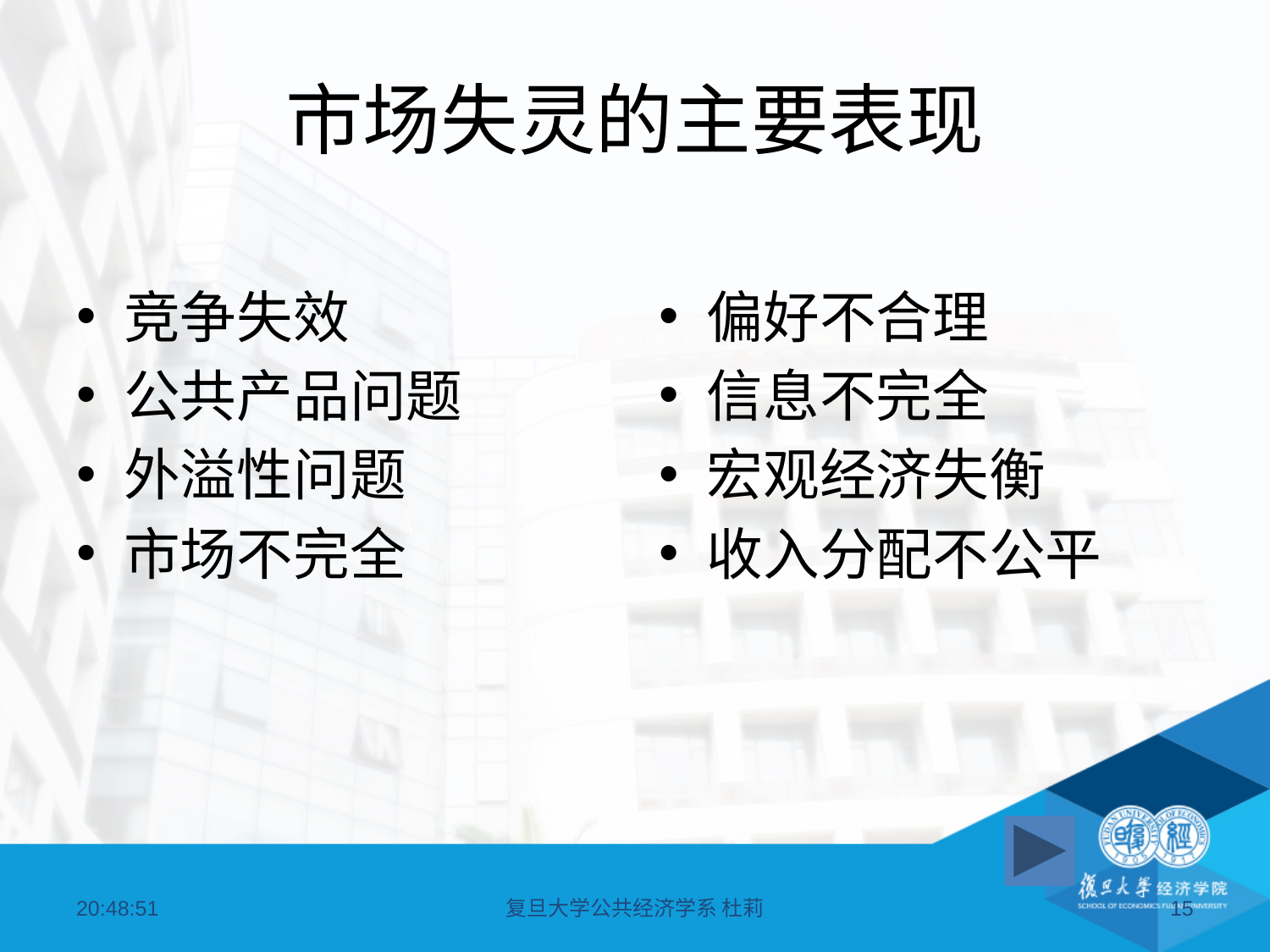

# 市场失灵的主要表现
竞争失效
公共产品问题
外溢性问题
市场不完全

偏好不合理
信息不完全
宏观经济失衡
收入分配不公平

20:48:51
复旦大学公共经济学系 杜莉
15